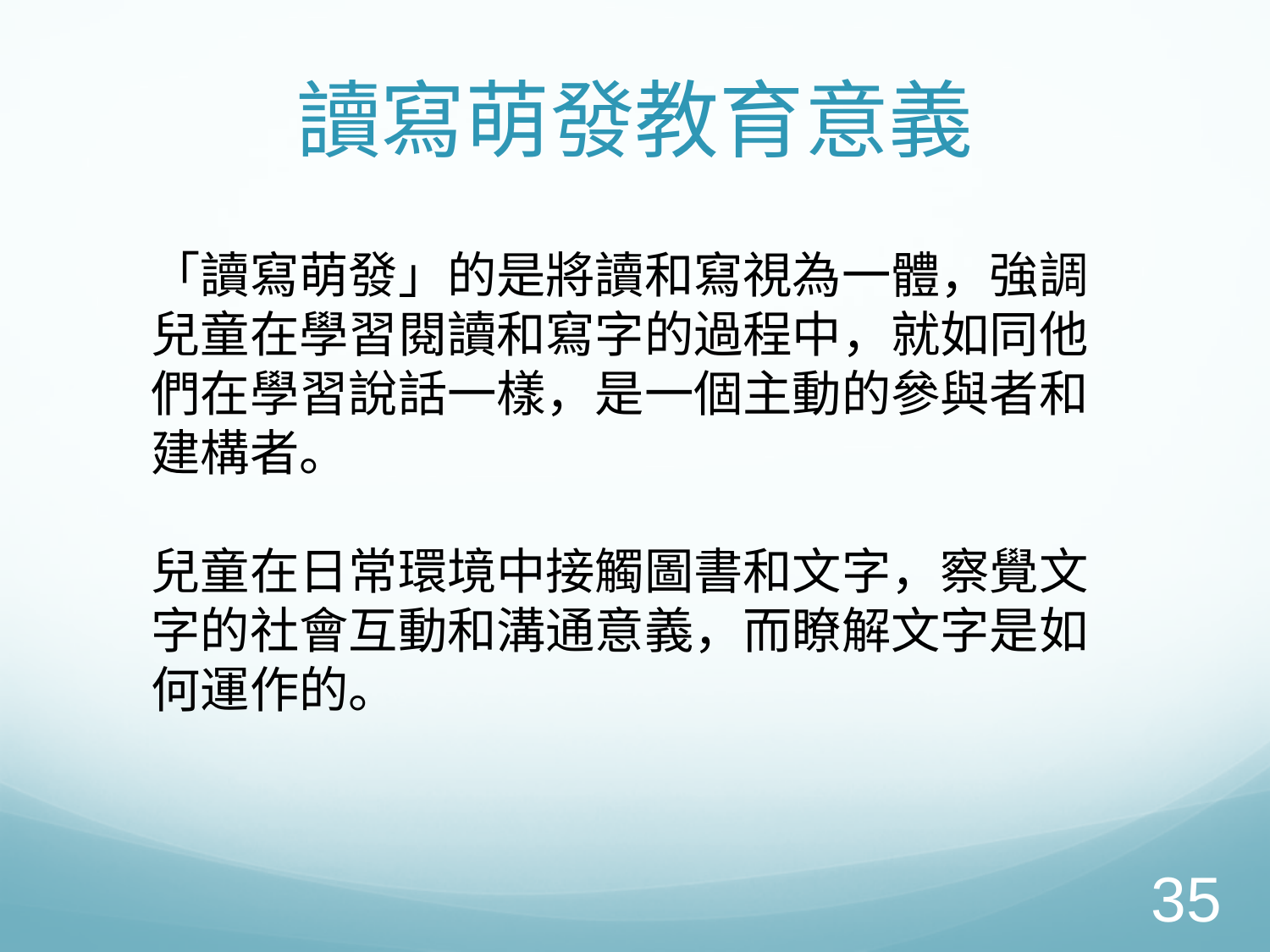

讀寫萌發教育意義
「讀寫萌發」的是將讀和寫視為一體，強調兒童在學習閱讀和寫字的過程中，就如同他們在學習說話一樣，是一個主動的參與者和建構者。

兒童在日常環境中接觸圖書和文字，察覺文字的社會互動和溝通意義，而瞭解文字是如何運作的。
35